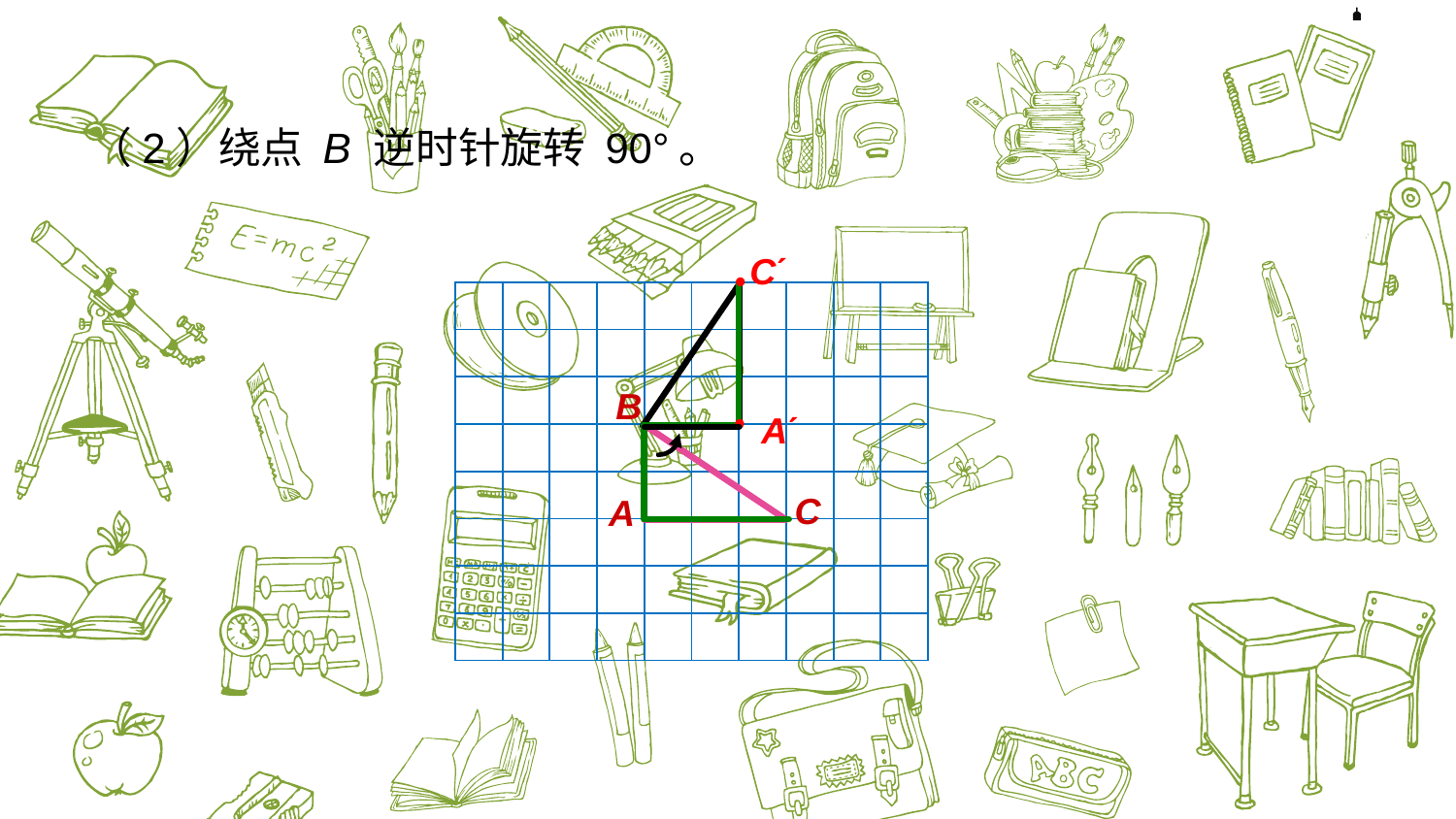

（2）绕点 B 逆时针旋转 90°。
Cˊ

|  |  |  |  |  |  |  |  |  |  |
| --- | --- | --- | --- | --- | --- | --- | --- | --- | --- |
|  |  |  |  |  |  |  |  |  |  |
|  |  |  |  |  |  |  |  |  |  |
|  |  |  |  |  |  |  |  |  |  |
|  |  |  |  |  |  |  |  |  |  |
|  |  |  |  |  |  |  |  |  |  |
|  |  |  |  |  |  |  |  |  |  |
|  |  |  |  |  |  |  |  |  |  |
B
Aˊ

C
A